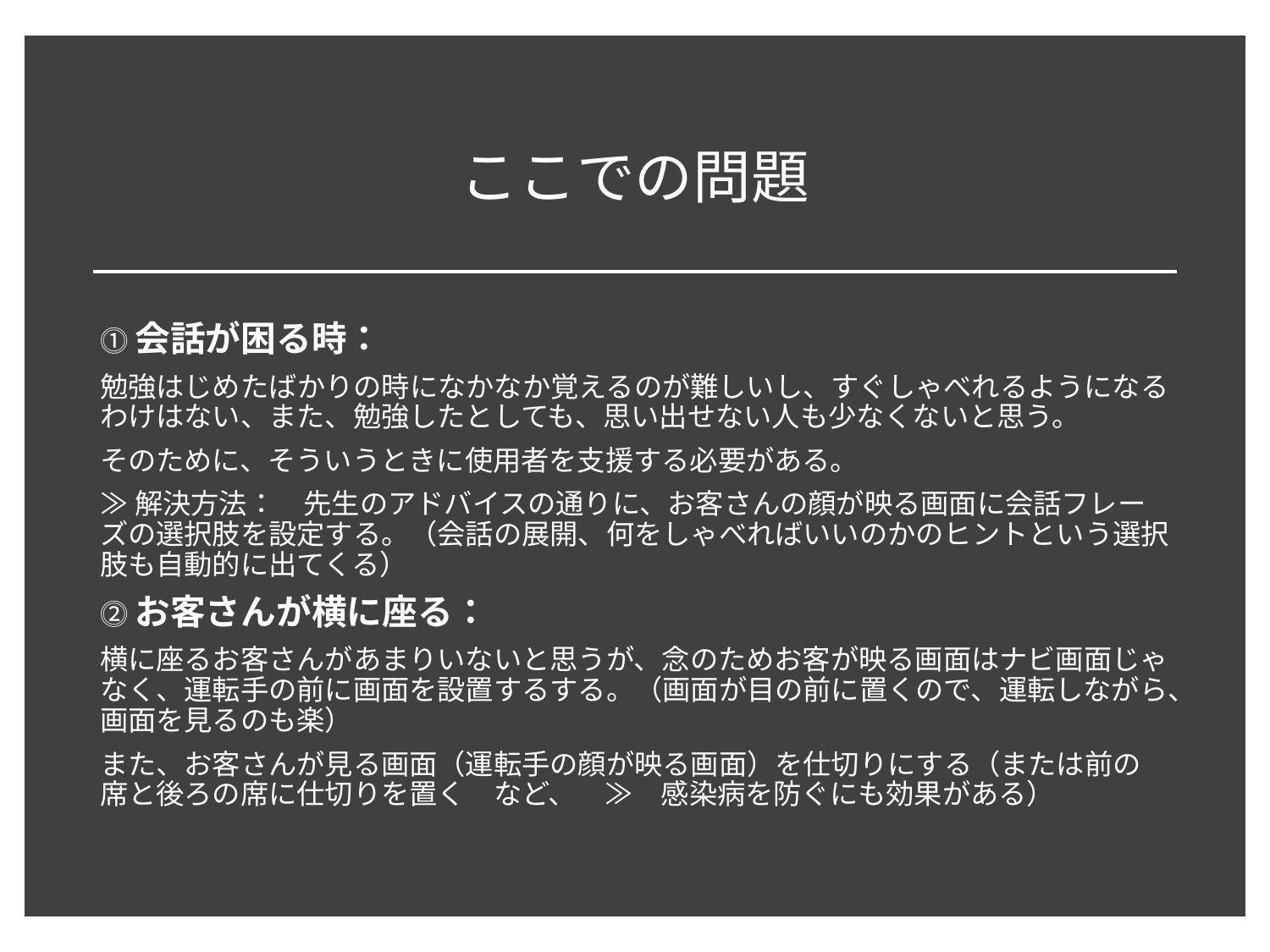

# ここでの問題
⓵会話が困る時：
勉強はじめたばかりの時になかなか覚えるのが難しいし、すぐしゃべれるようになるわけはない、また、勉強したとしても、思い出せない人も少なくないと思う。
そのために、そういうときに使用者を支援する必要がある。
≫解決方法：　先生のアドバイスの通りに、お客さんの顔が映る画面に会話フレーズの選択肢を設定する。（会話の展開、何をしゃべればいいのかのヒントという選択肢も自動的に出てくる）
⓶お客さんが横に座る：
横に座るお客さんがあまりいないと思うが、念のためお客が映る画面はナビ画面じゃなく、運転手の前に画面を設置するする。（画面が目の前に置くので、運転しながら、画面を見るのも楽）
また、お客さんが見る画面（運転手の顔が映る画面）を仕切りにする（または前の席と後ろの席に仕切りを置く　など、　≫　感染病を防ぐにも効果がある）